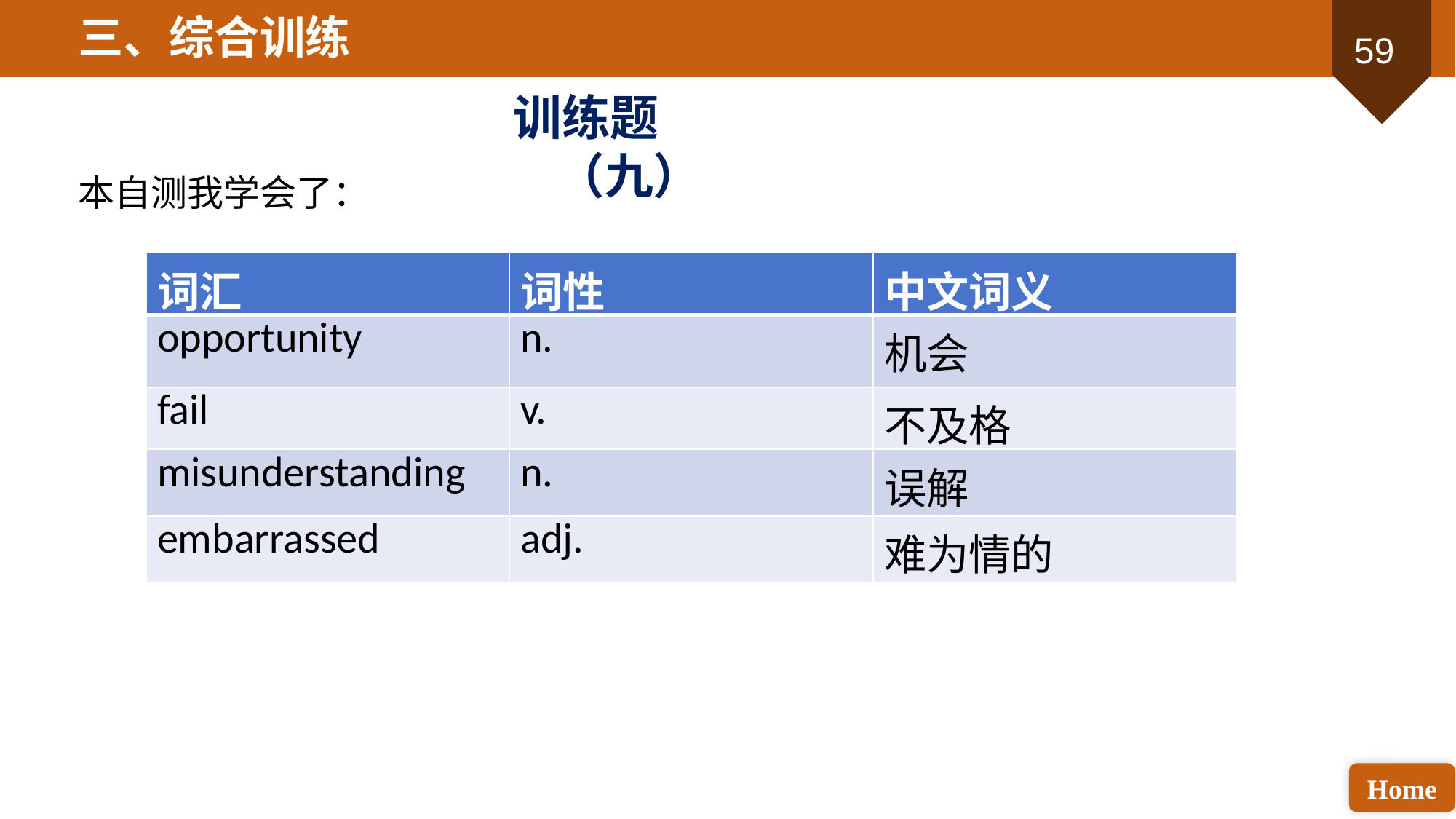

三、综合训练
训练题（九）
本自测我学会了：

| 词汇 | 词性 | 中文词义 |
| --- | --- | --- |
| opportunity | n. | 机会 |
| fail | v. | 不及格 |
| misunderstanding | n. | 误解 |
| embarrassed | adj. | 难为情的 |